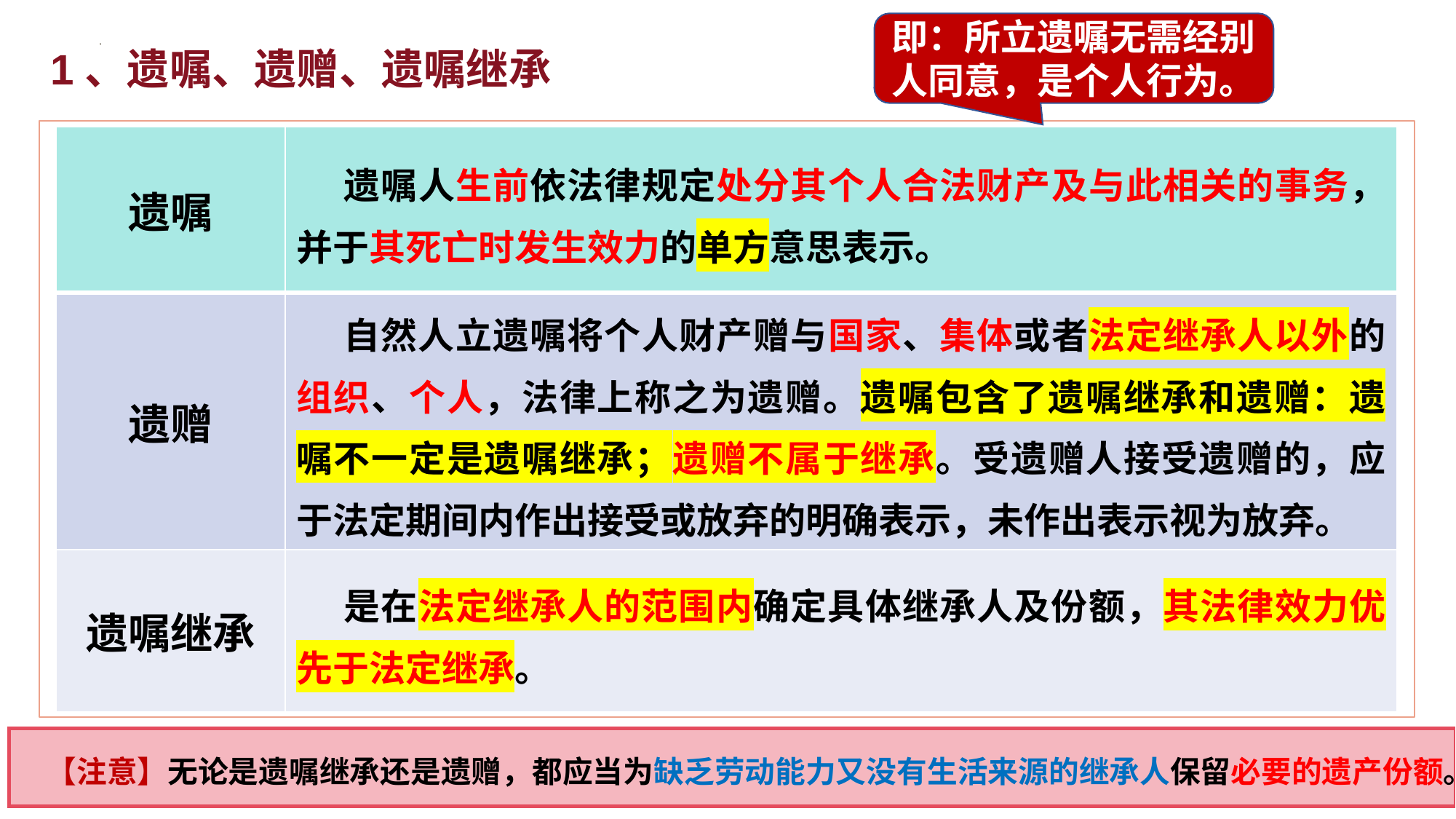

即：所立遗嘱无需经别人同意，是个人行为。
1、遗嘱、遗赠、遗嘱继承

| 遗嘱 | 遗嘱人生前依法律规定处分其个人合法财产及与此相关的事务，并于其死亡时发生效力的单方意思表示。 |
| --- | --- |
| 遗赠 | 自然人立遗嘱将个人财产赠与国家、集体或者法定继承人以外的组织、个人，法律上称之为遗赠。遗嘱包含了遗嘱继承和遗赠：遗嘱不一定是遗嘱继承；遗赠不属于继承。受遗赠人接受遗赠的，应于法定期间内作出接受或放弃的明确表示，未作出表示视为放弃。 |
| 遗嘱继承 | 是在法定继承人的范围内确定具体继承人及份额，其法律效力优先于法定继承。 |
  【注意】无论是遗嘱继承还是遗赠，都应当为缺乏劳动能力又没有生活来源的继承人保留必要的遗产份额。